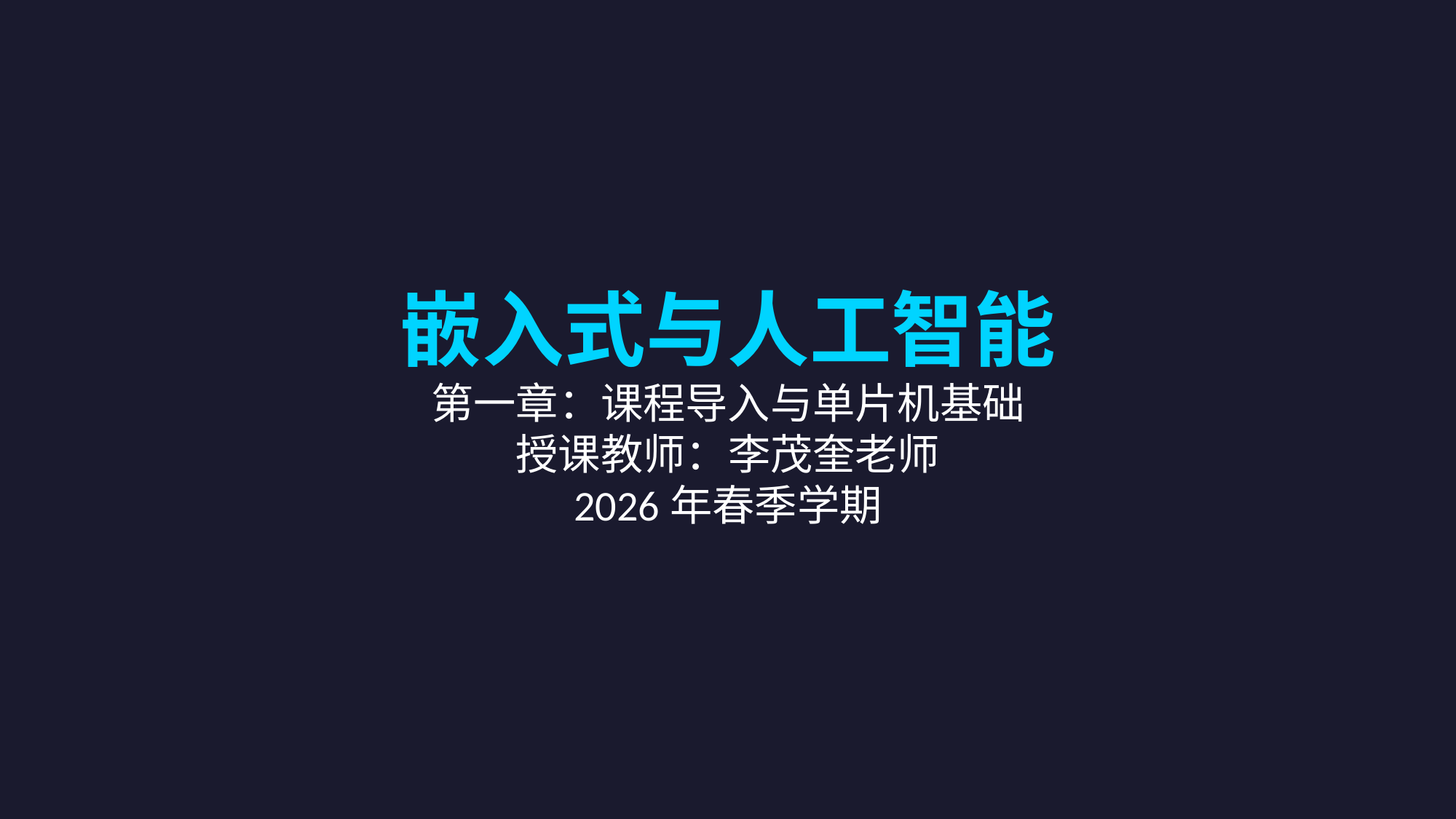

嵌入式与人工智能
第一章：课程导入与单片机基础
授课教师：李茂奎老师
2026年春季学期